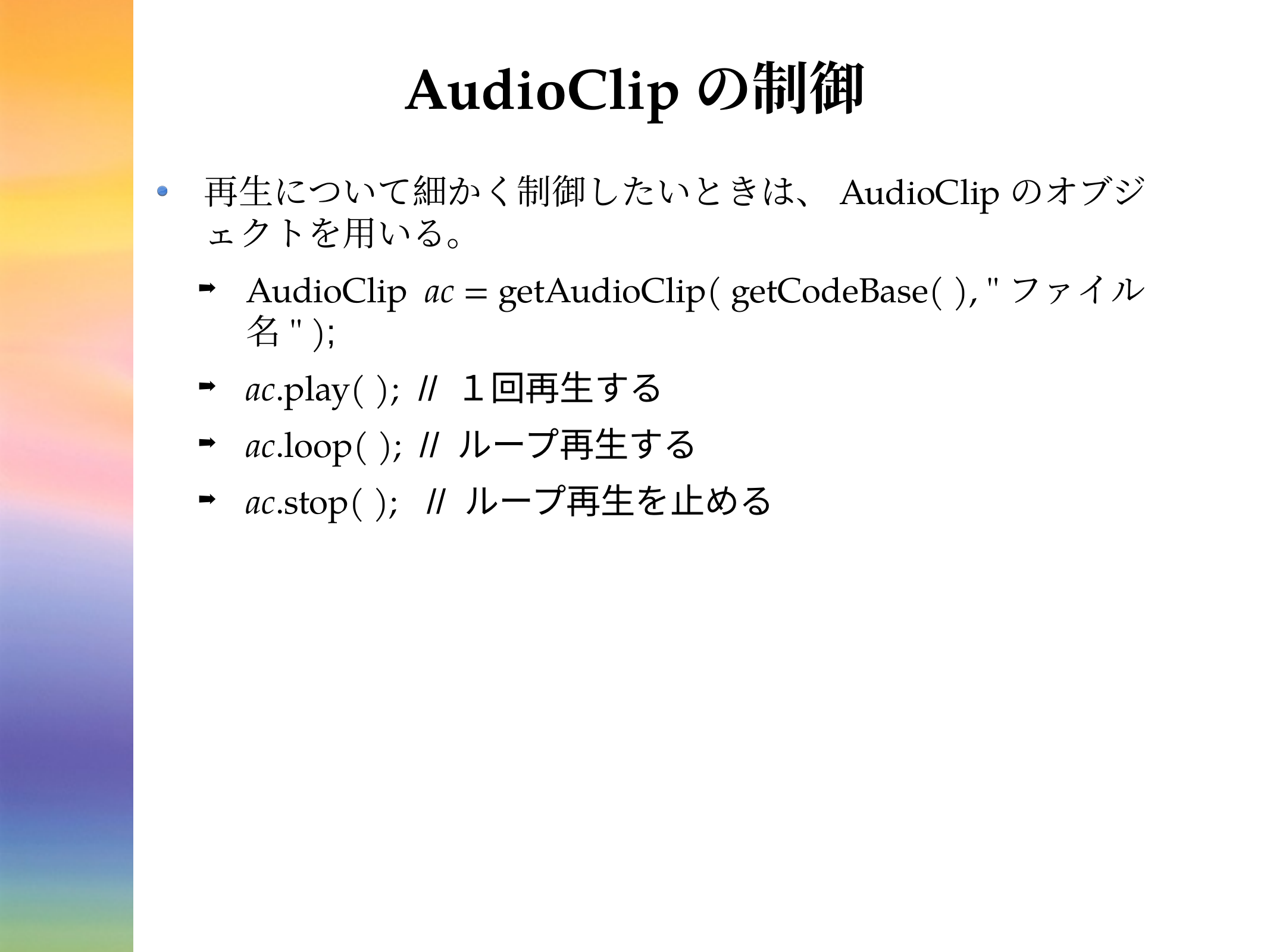

# AudioClipの制御
再生について細かく制御したいときは、AudioClipのオブジェクトを用いる。
AudioClip  ac = getAudioClip( getCodeBase( ), "ファイル名" );
ac.play( );  // １回再生する
ac.loop( );  // ループ再生する
ac.stop( );   // ループ再生を止める